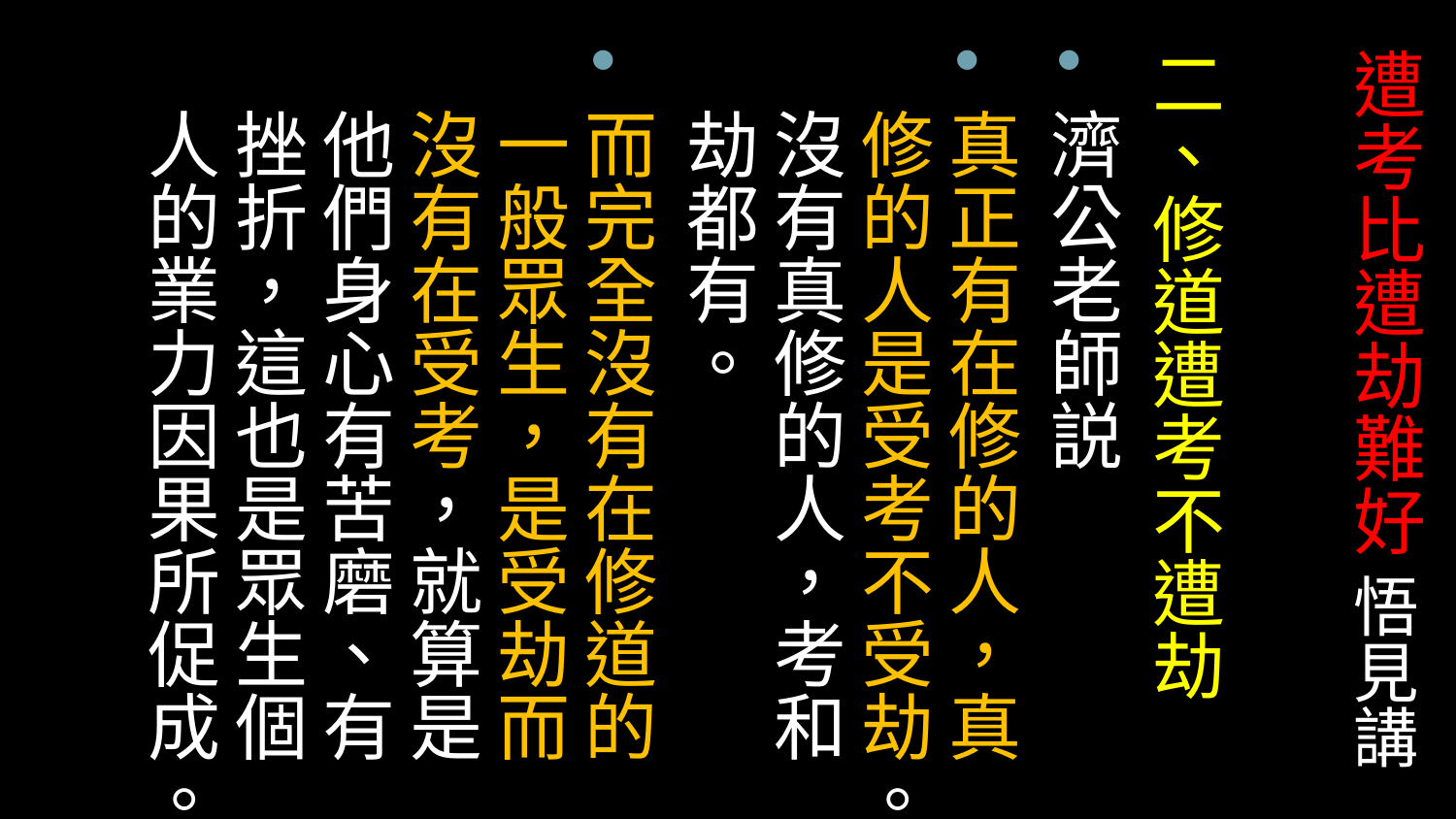

# 遭考比遭劫難好 悟見講
二、修道遭考不遭劫
濟公老師説
真正有在修的人，真修的人是受考不受劫。沒有真修的人，考和劫都有。
而完全沒有在修道的一般眾生，是受劫而沒有在受考，就算是他們身心有苦磨、有挫折，這也是眾生個人的業力因果所促成。